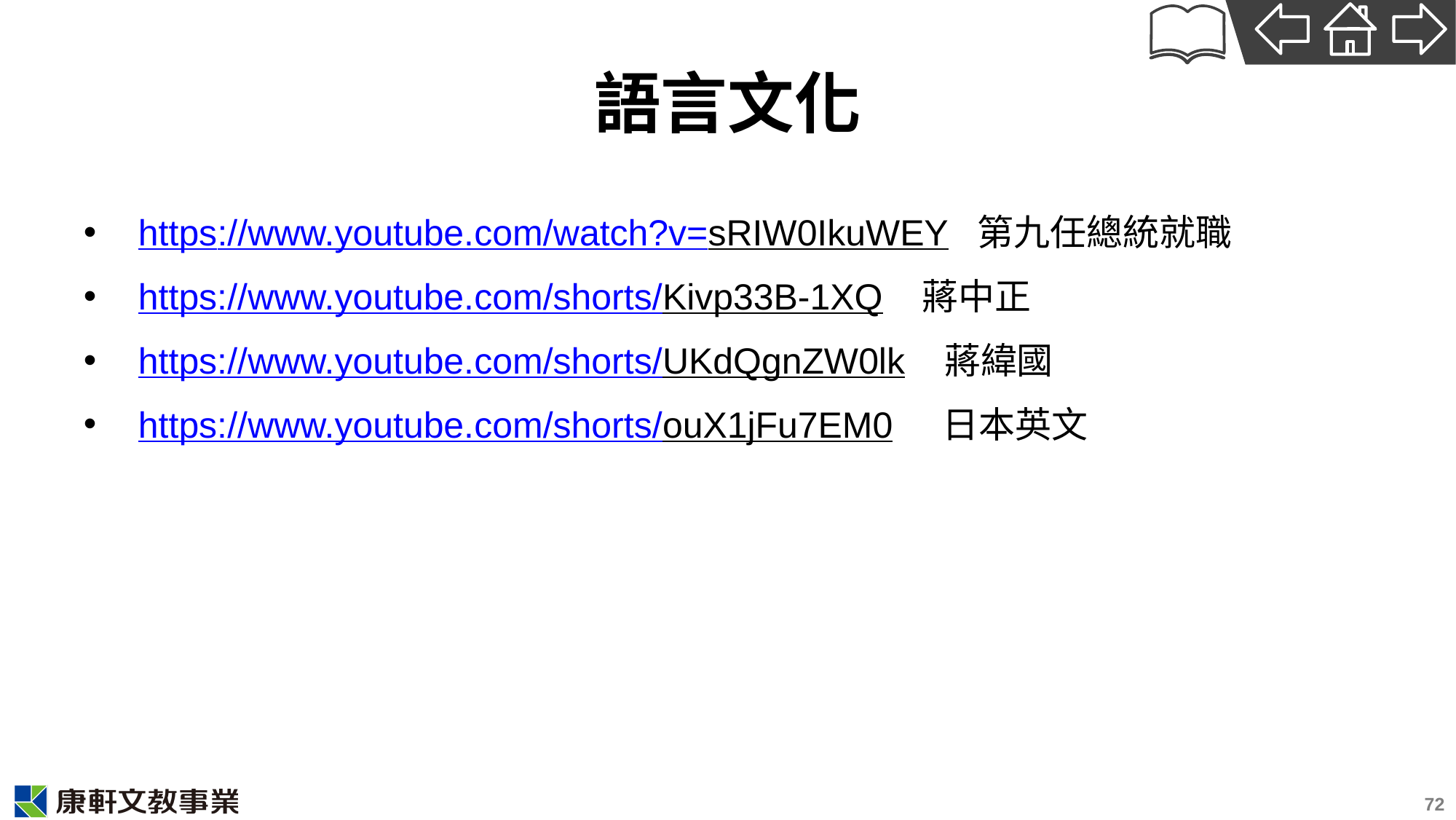

# 語言文化
https://www.youtube.com/watch?v=sRIW0IkuWEY  第九任總統就職
https://www.youtube.com/shorts/Kivp33B-1XQ   蔣中正
https://www.youtube.com/shorts/UKdQgnZW0lk   蔣緯國
https://www.youtube.com/shorts/ouX1jFu7EM0    日本英文

72